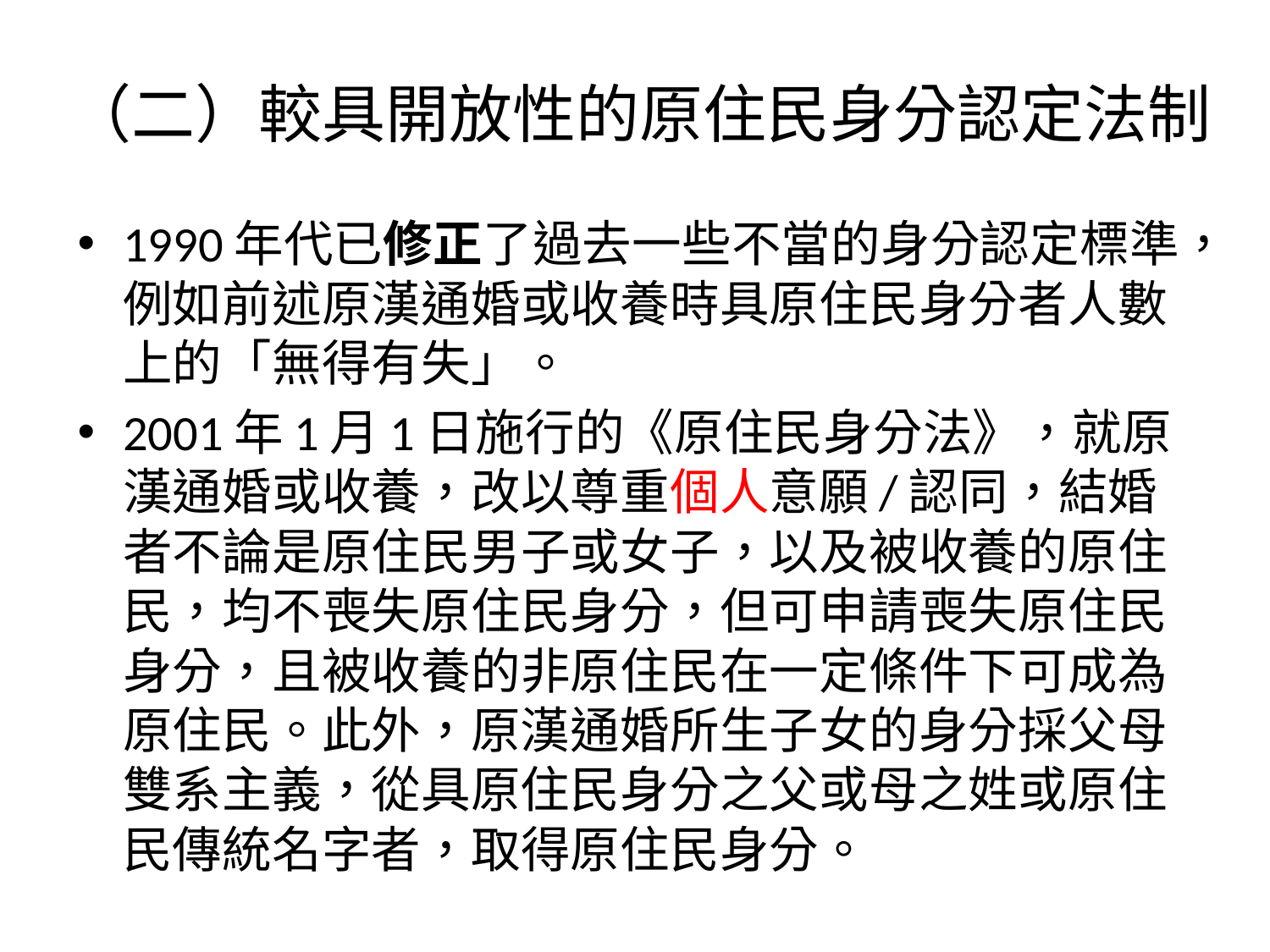

# （二）較具開放性的原住民身分認定法制
1990年代已修正了過去一些不當的身分認定標準，例如前述原漢通婚或收養時具原住民身分者人數上的「無得有失」。
2001年1月1日施行的《原住民身分法》，就原漢通婚或收養，改以尊重個人意願/認同，結婚者不論是原住民男子或女子，以及被收養的原住民，均不喪失原住民身分，但可申請喪失原住民身分，且被收養的非原住民在一定條件下可成為原住民。此外，原漢通婚所生子女的身分採父母雙系主義，從具原住民身分之父或母之姓或原住民傳統名字者，取得原住民身分。